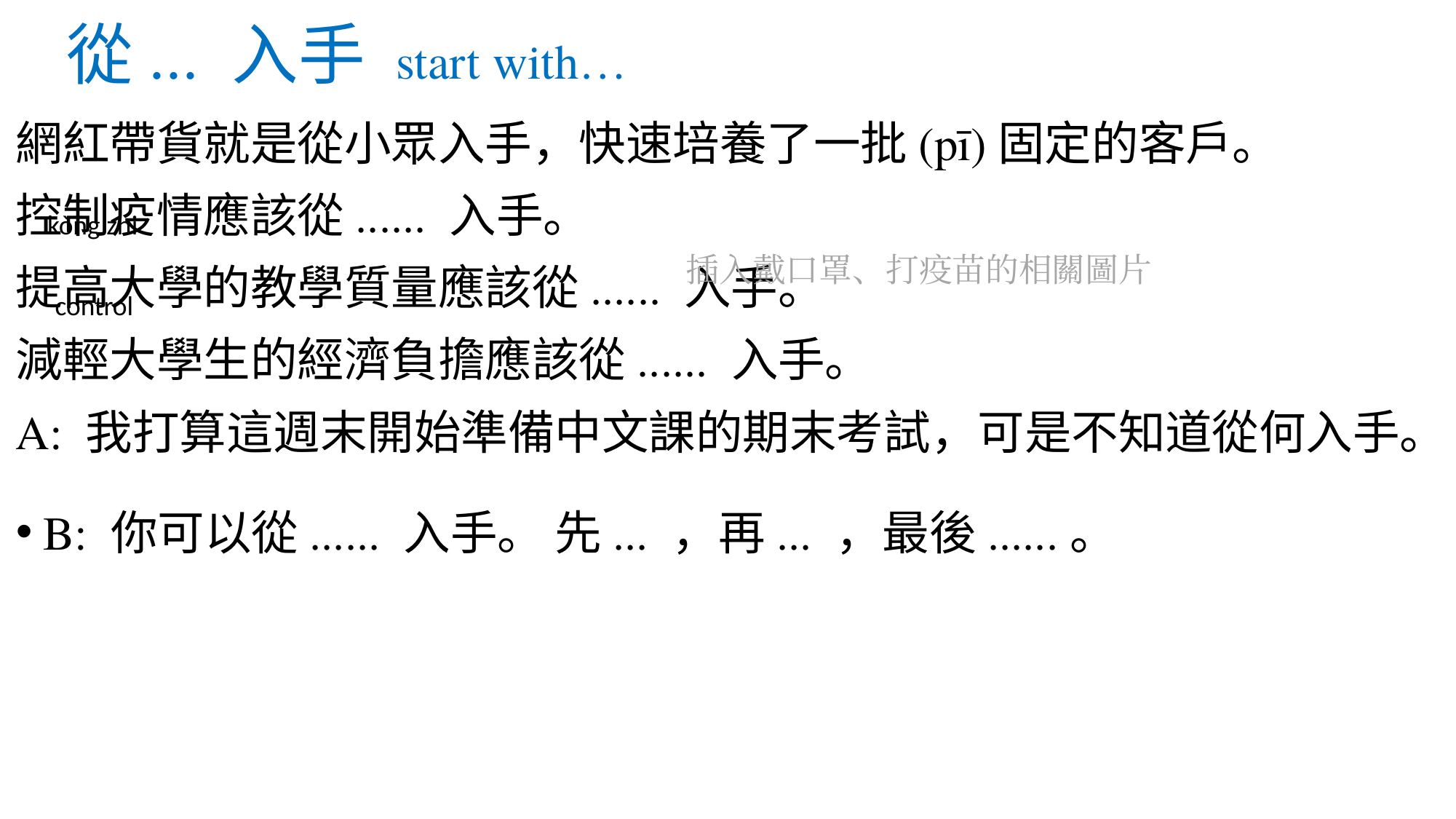

# 從... 入手 start with…
網紅帶貨就是從小眾入手，快速培養了一批(pī)固定的客戶。
控制疫情應該從...... 入手。
提高大學的教學質量應該從...... 入手。
減輕大學生的經濟負擔應該從...... 入手。
A: 我打算這週末開始準備中文課的期末考試，可是不知道從何入手。
B: 你可以從...... 入手。 先... ，再... ，最後......。

kòng zhi
插入戴口罩、打疫苗的相關圖片
control